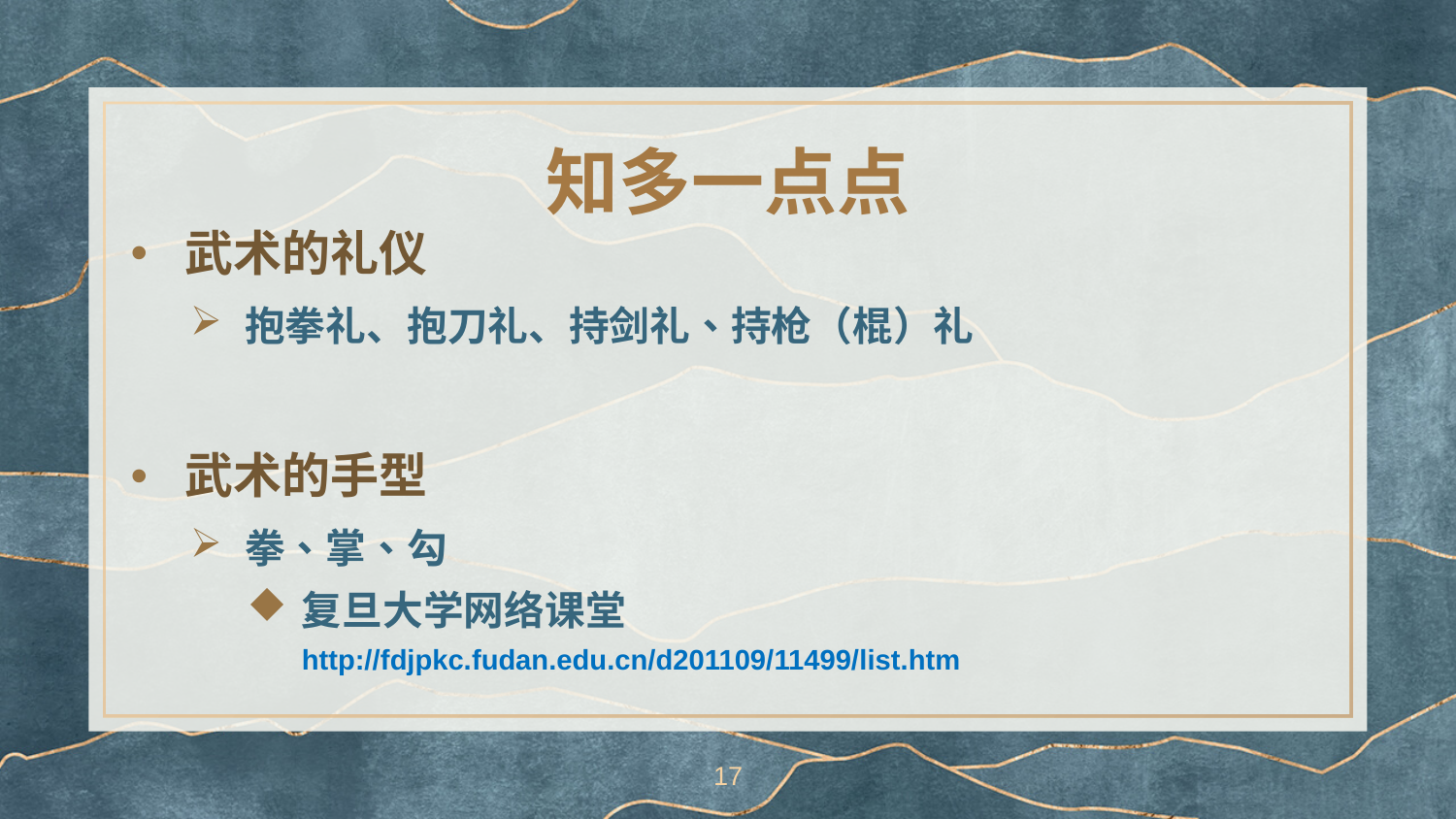

# 知多一点点
武术的礼仪
抱拳礼、抱刀礼、持剑礼、持枪（棍）礼
武术的手型
拳、掌、勾

复旦大学网络课堂
	http://fdjpkc.fudan.edu.cn/d201109/11499/list.htm
17